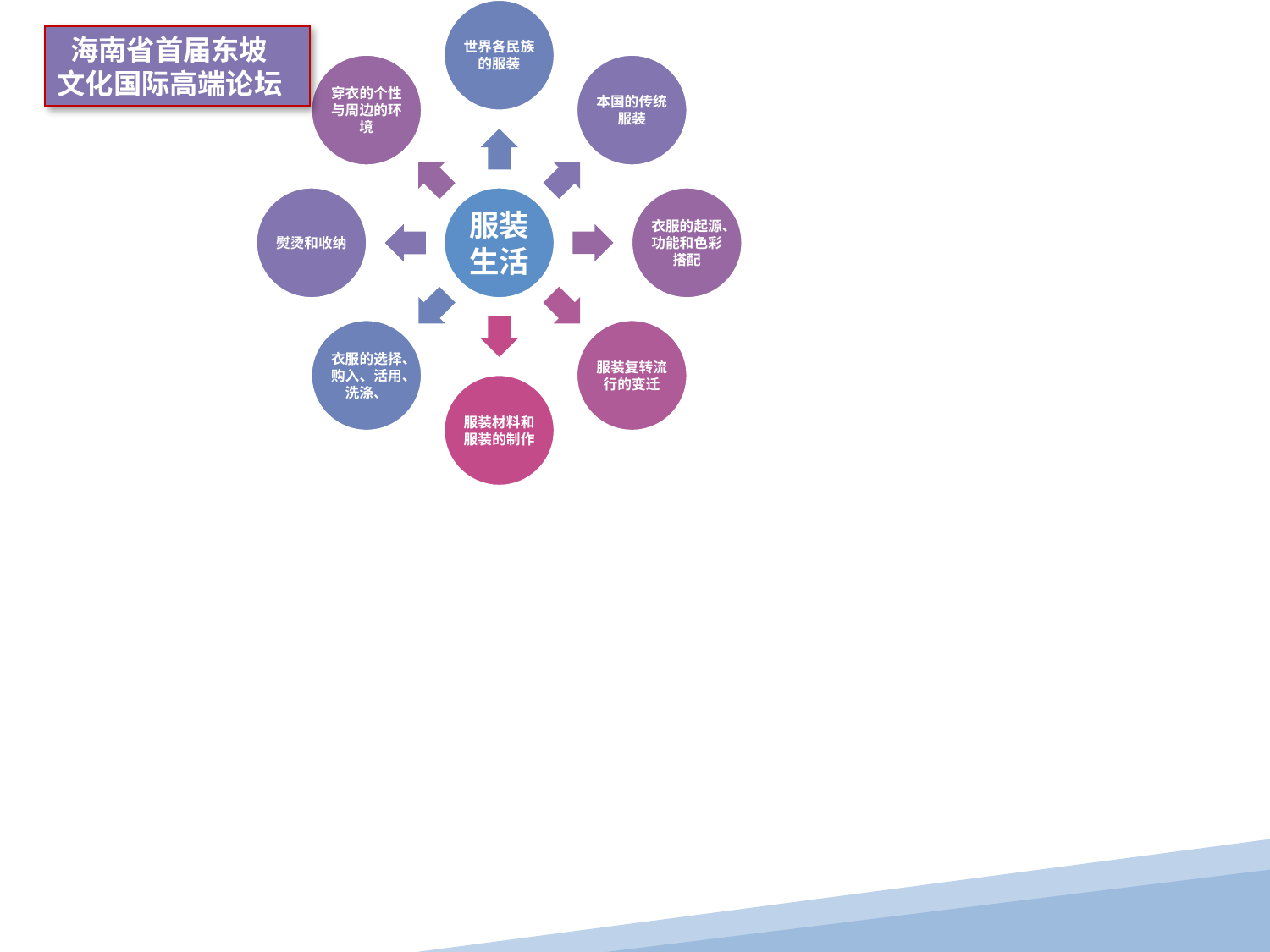

海南省首届东坡
文化国际高端论坛
服装生活

世界各民族的服装

本国的传统服装

衣服的起源、功能和色彩搭配

服装复转流行的变迁

服装材料和服装的制作

衣服的选择、购入、活用、洗涤、

熨烫和收纳

穿衣的个性与周边的环境